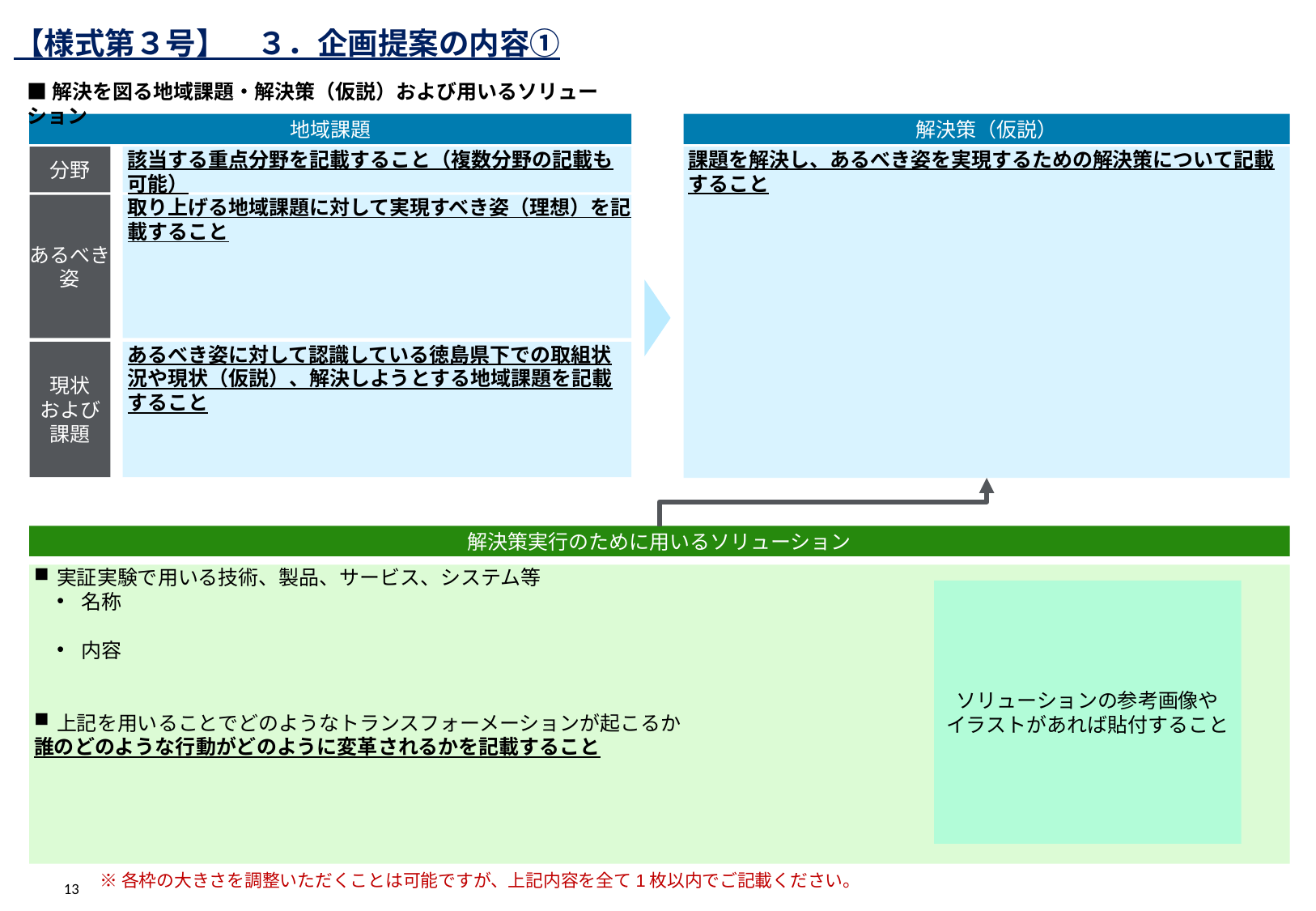

【様式第３号】　３．企画提案の内容①
■解決を図る地域課題・解決策（仮説）および用いるソリューション
地域課題
解決策（仮説）
分野
該当する重点分野を記載すること（複数分野の記載も可能）
課題を解決し、あるべき姿を実現するための解決策について記載すること

あるべき姿
取り上げる地域課題に対して実現すべき姿（理想）を記載すること

現状
および
課題
あるべき姿に対して認識している徳島県下での取組状況や現状（仮説）、解決しようとする地域課題を記載すること

解決策実行のために用いるソリューション
実証実験で用いる技術、製品、サービス、システム等
名称

内容

上記を用いることでどのようなトランスフォーメーションが起こるか
誰のどのような行動がどのように変革されるかを記載すること

ソリューションの参考画像や
イラストがあれば貼付すること
※各枠の大きさを調整いただくことは可能ですが、上記内容を全て1枚以内でご記載ください。
13